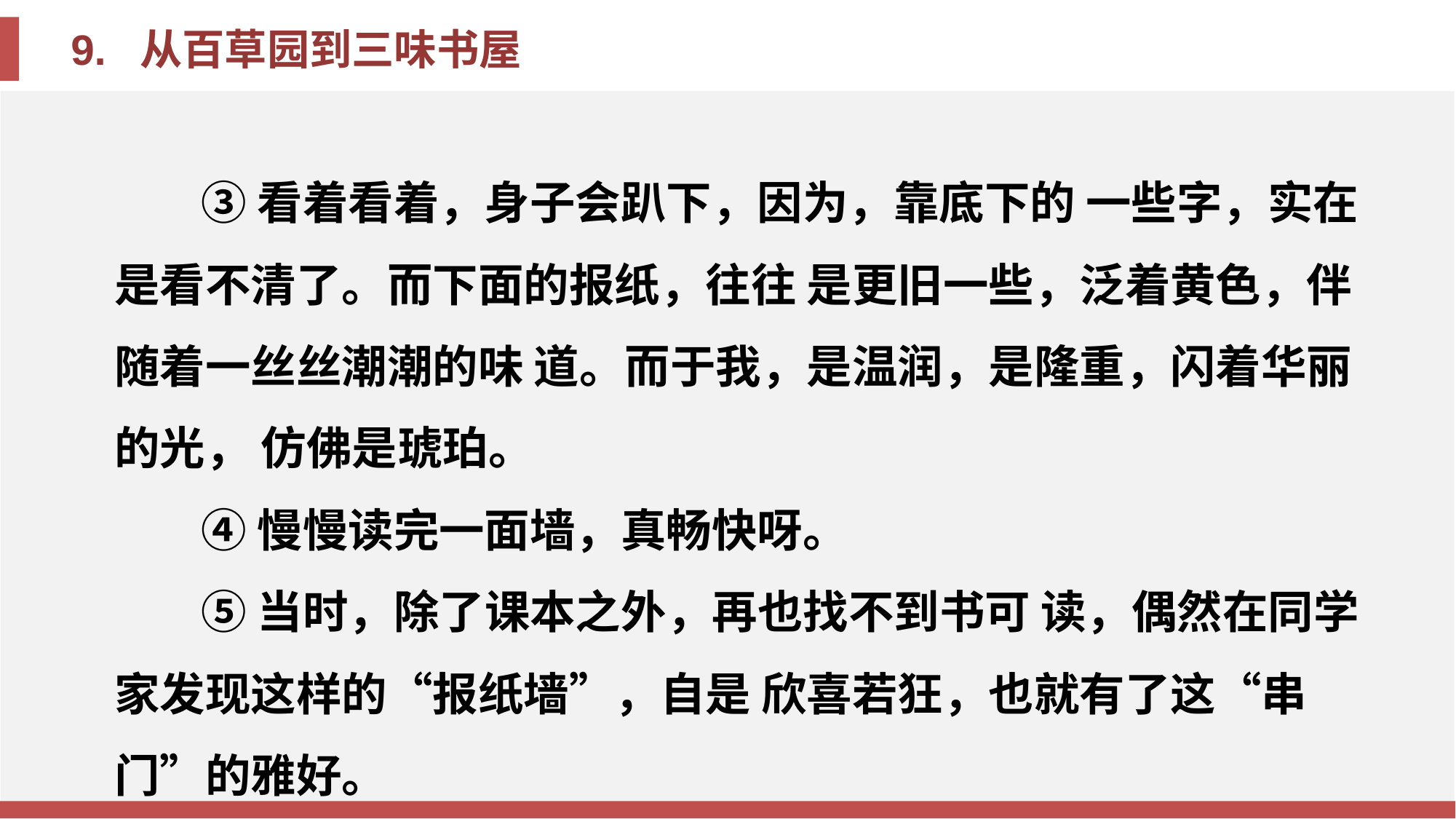

③看着看着，身子会趴下，因为，靠底下的 一些字，实在是看不清了。而下面的报纸，往往 是更旧一些，泛着黄色，伴随着一丝丝潮潮的味 道。而于我，是温润，是隆重，闪着华丽的光， 仿佛是琥珀。
④慢慢读完一面墙，真畅快呀。
⑤当时，除了课本之外，再也找不到书可 读，偶然在同学家发现这样的“报纸墙”，自是 欣喜若狂，也就有了这“串门”的雅好。